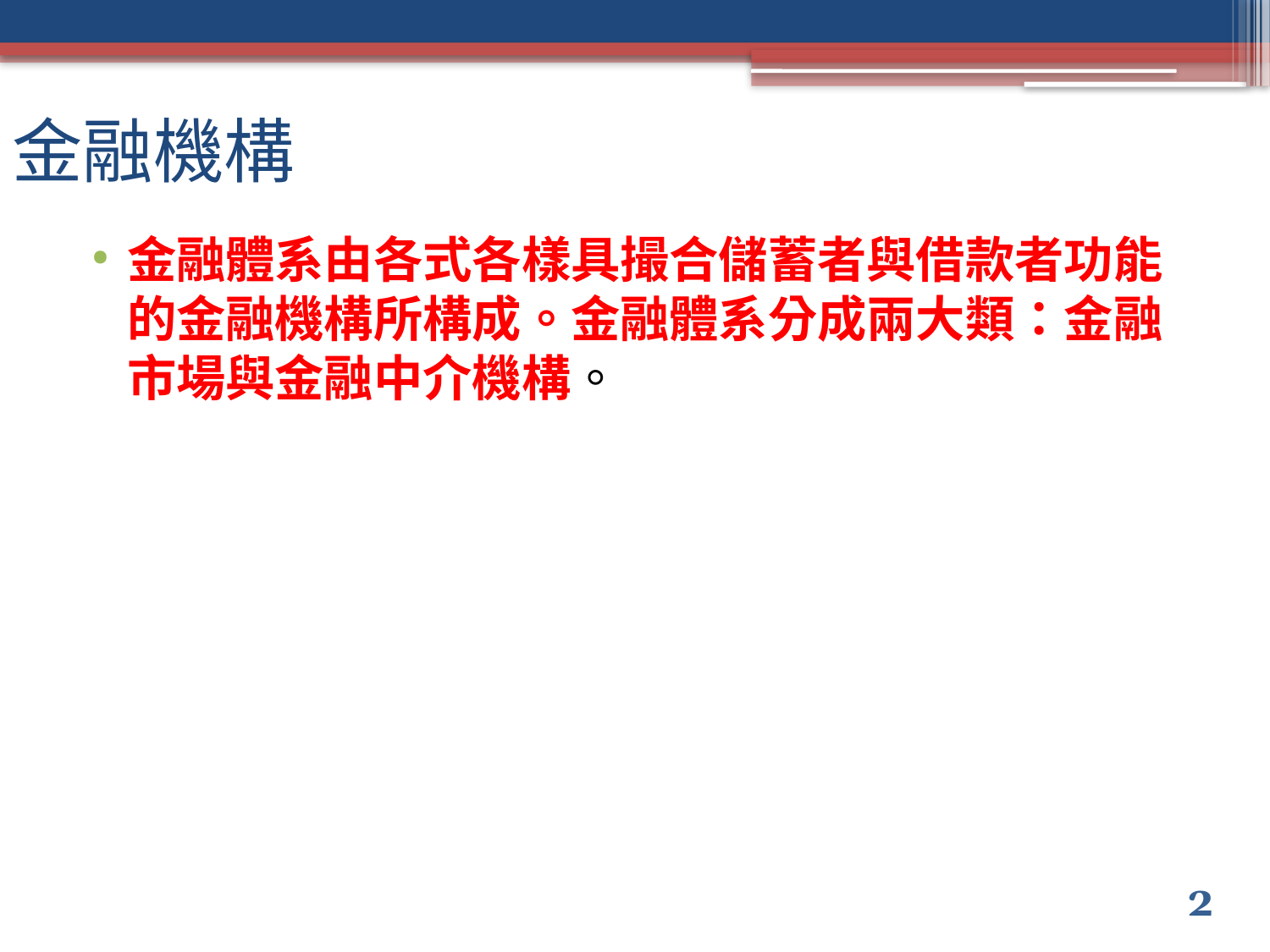

# 金融機構
金融體系由各式各樣具撮合儲蓄者與借款者功能的金融機構所構成。金融體系分成兩大類：金融市場與金融中介機構。
2